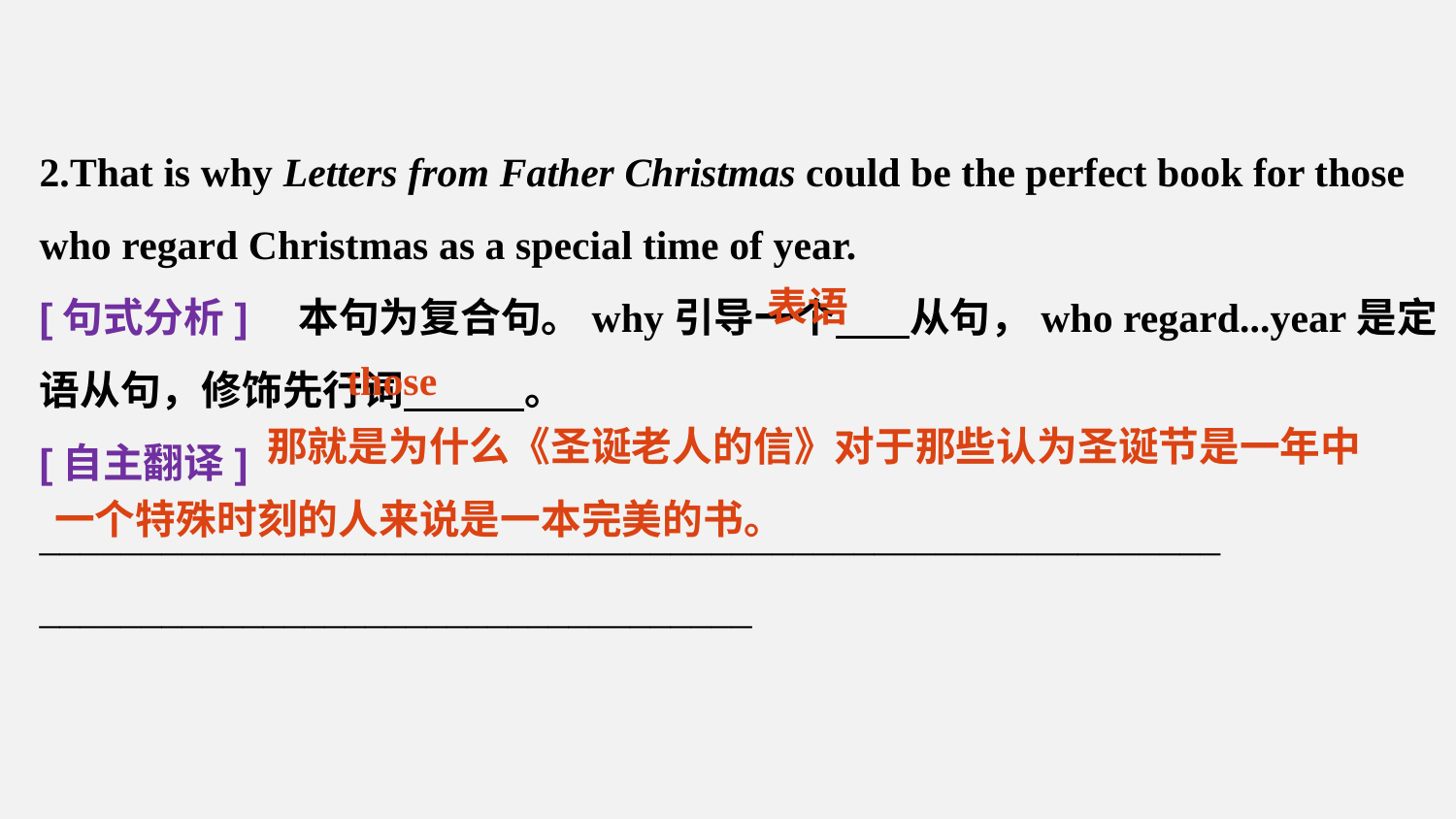

2.That is why Letters from Father Christmas could be the perfect book for those who regard Christmas as a special time of year.
[句式分析]　本句为复合句。why引导一个        从句，who regard...year是定语从句，修饰先行词             。
[自主翻译]　__________________________________________________________
___________________________________
表语
those
                      那就是为什么《圣诞老人的信》对于那些认为圣诞节是一年中一个特殊时刻的人来说是一本完美的书。